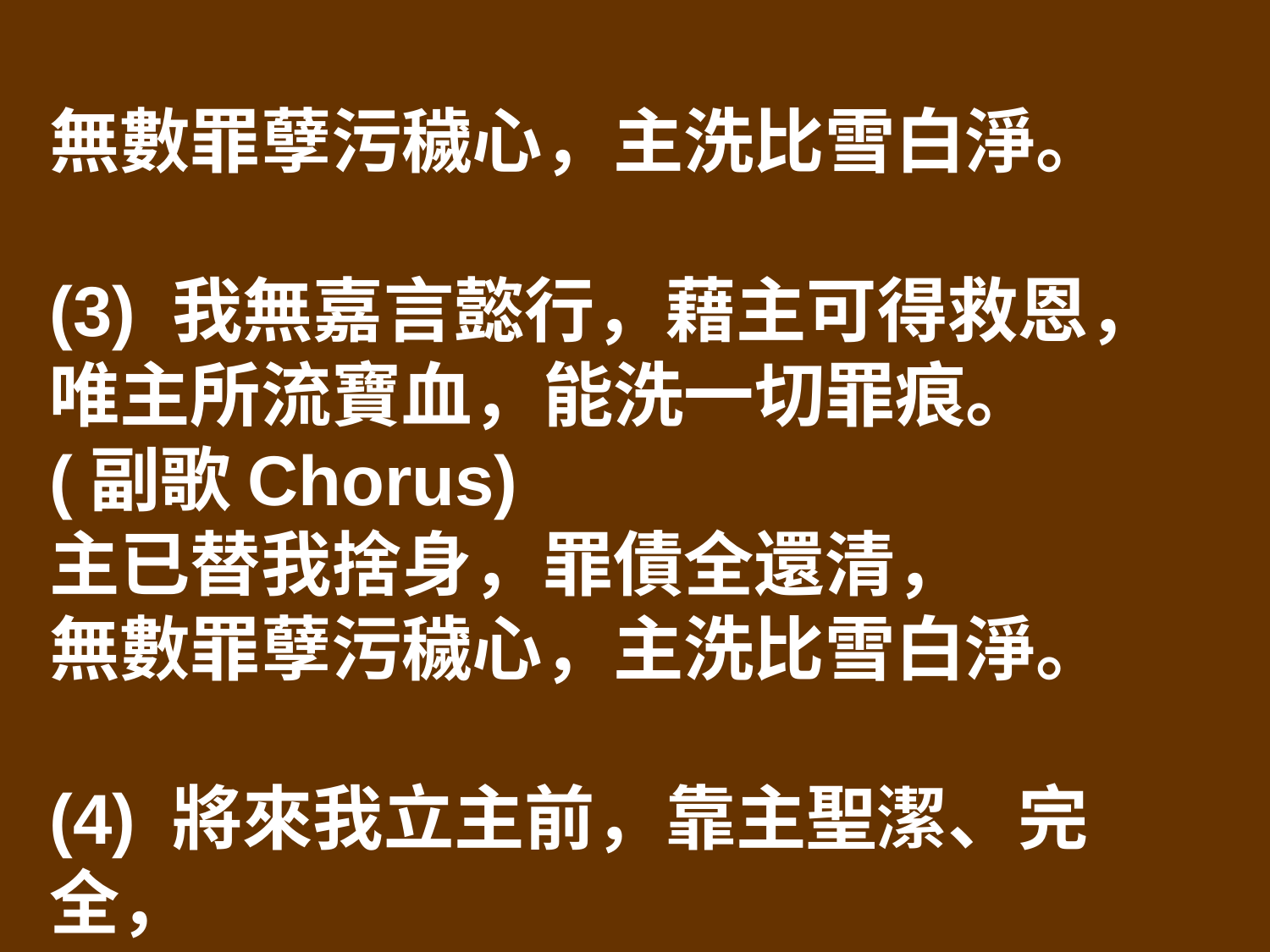

無數罪孽污穢心，主洗比雪白淨。

(3) 我無嘉言懿行，藉主可得救恩，
唯主所流寶血，能洗一切罪痕。
(副歌Chorus)
主已替我捨身，罪債全還清，
無數罪孽污穢心，主洗比雪白淨。

(4) 將來我立主前，靠主聖潔、完全，
主死我乃得生，我口常永頌讚。